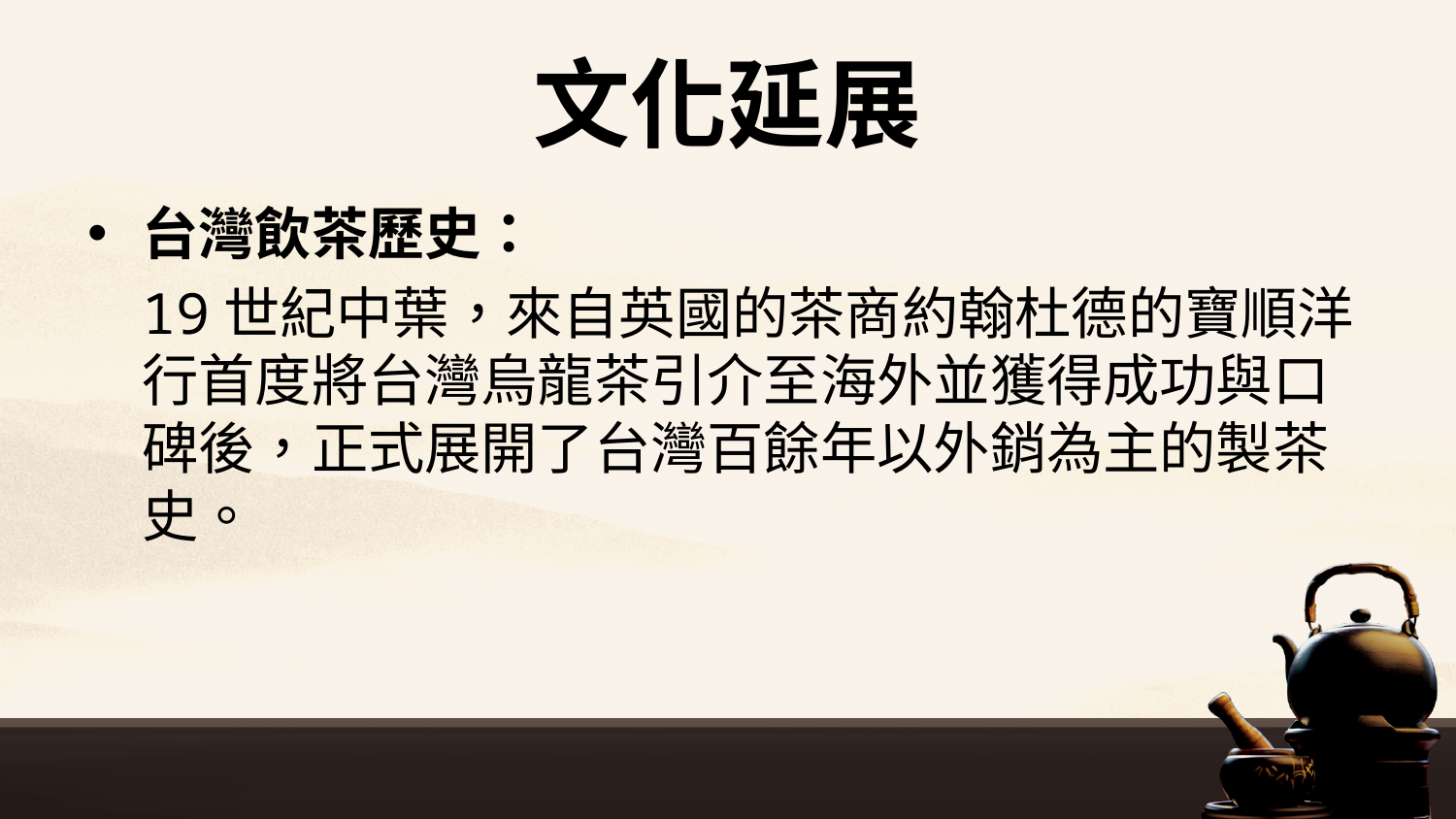

# 文化延展
台灣飲茶歷史：
	19世紀中葉，來自英國的茶商約翰杜德的寶順洋行首度將台灣烏龍茶引介至海外並獲得成功與口碑後，正式展開了台灣百餘年以外銷為主的製茶史。